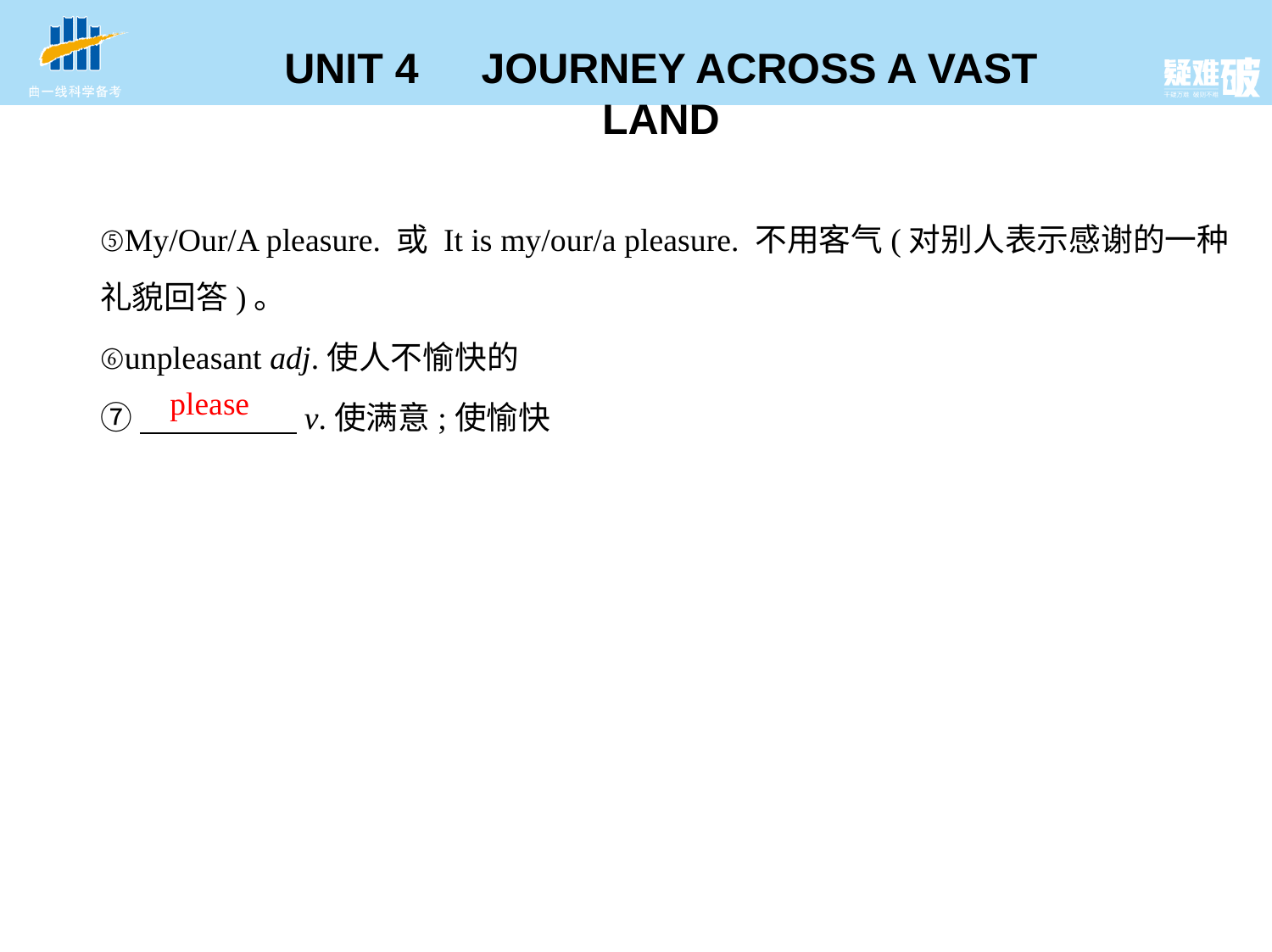

⑤My/Our/A pleasure. 或 It is my/our/a pleasure. 不用客气(对别人表示感谢的一种
礼貌回答)。
⑥unpleasant adj.使人不愉快的
⑦　　　　    v.使满意;使愉快
please